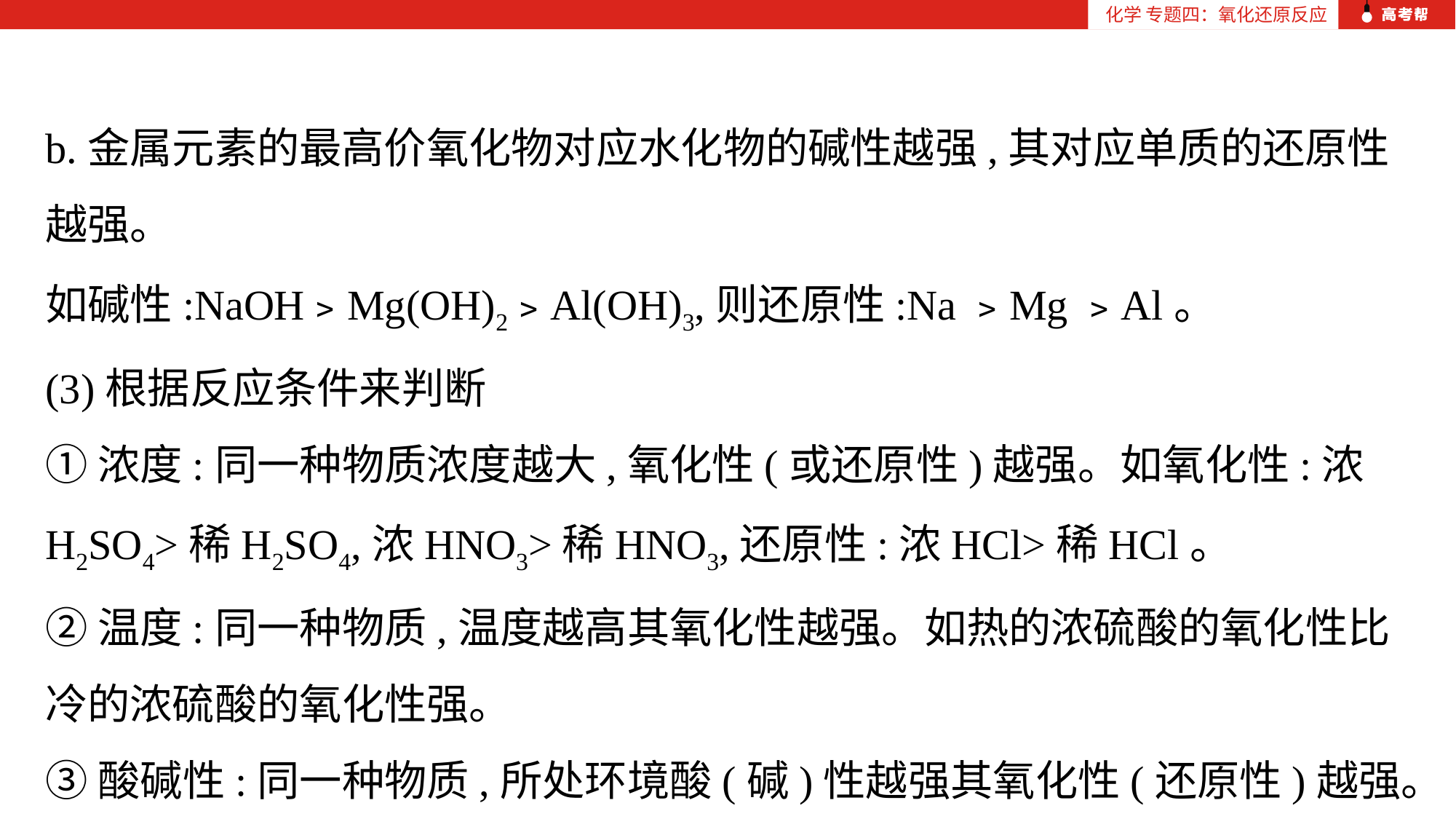

化学 专题四：氧化还原反应
b.金属元素的最高价氧化物对应水化物的碱性越强,其对应单质的还原性越强。
如碱性:NaOH﹥Mg(OH)2﹥Al(OH)3,则还原性:Na ﹥Mg ﹥Al。
(3)根据反应条件来判断
①浓度:同一种物质浓度越大,氧化性(或还原性)越强。如氧化性:浓H2SO4>稀H2SO4,浓HNO3>稀HNO3,还原性:浓HCl>稀HCl。
②温度:同一种物质,温度越高其氧化性越强。如热的浓硫酸的氧化性比冷的浓硫酸的氧化性强。
③酸碱性:同一种物质,所处环境酸(碱)性越强其氧化性(还原性)越强。